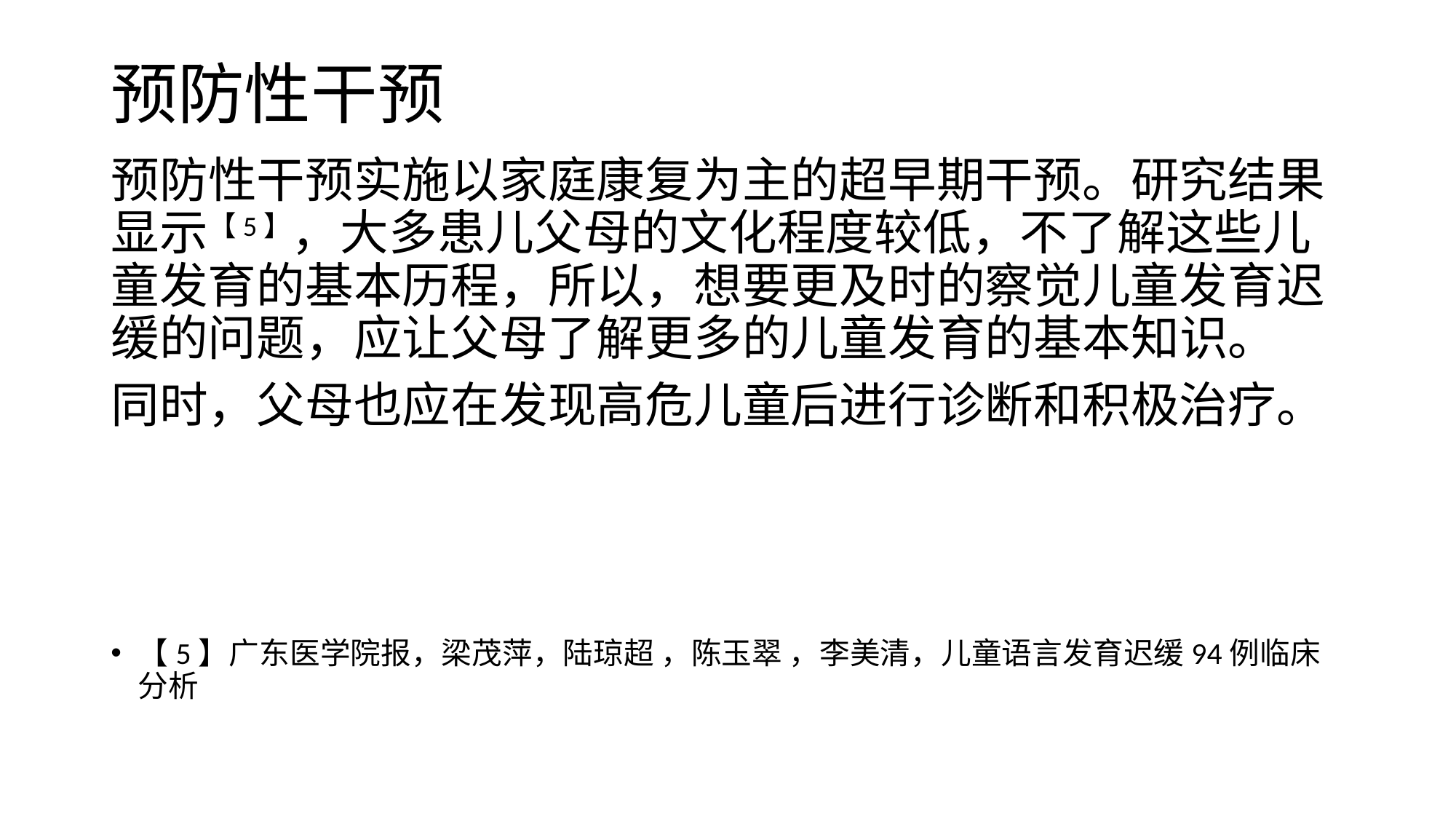

# 预防性干预
预防性干预实施以家庭康复为主的超早期干预。研究结果显示【5】，大多患儿父母的文化程度较低，不了解这些儿童发育的基本历程，所以，想要更及时的察觉儿童发育迟缓的问题，应让父母了解更多的儿童发育的基本知识。
同时，父母也应在发现高危儿童后进行诊断和积极治疗。

【5】广东医学院报，梁茂萍，陆琼超 ，陈玉翠 ，李美清，儿童语言发育迟缓94例临床分析